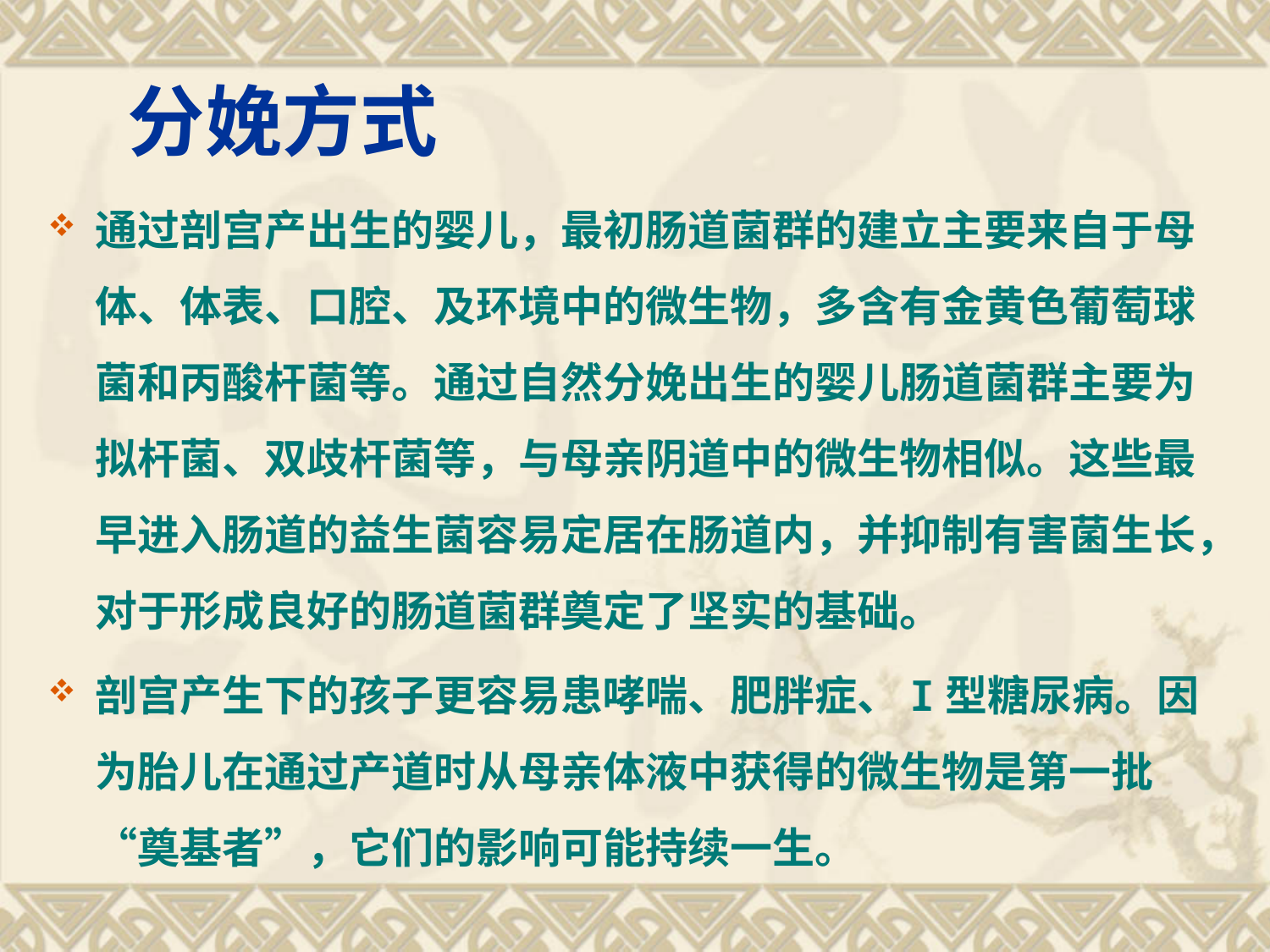

分娩方式
通过剖宫产出生的婴儿，最初肠道菌群的建立主要来自于母体、体表、口腔、及环境中的微生物，多含有金黄色葡萄球菌和丙酸杆菌等。通过自然分娩出生的婴儿肠道菌群主要为拟杆菌、双歧杆菌等，与母亲阴道中的微生物相似。这些最早进入肠道的益生菌容易定居在肠道内，并抑制有害菌生长，对于形成良好的肠道菌群奠定了坚实的基础。
剖宫产生下的孩子更容易患哮喘、肥胖症、Ι型糖尿病。因为胎儿在通过产道时从母亲体液中获得的微生物是第一批“奠基者”，它们的影响可能持续一生。